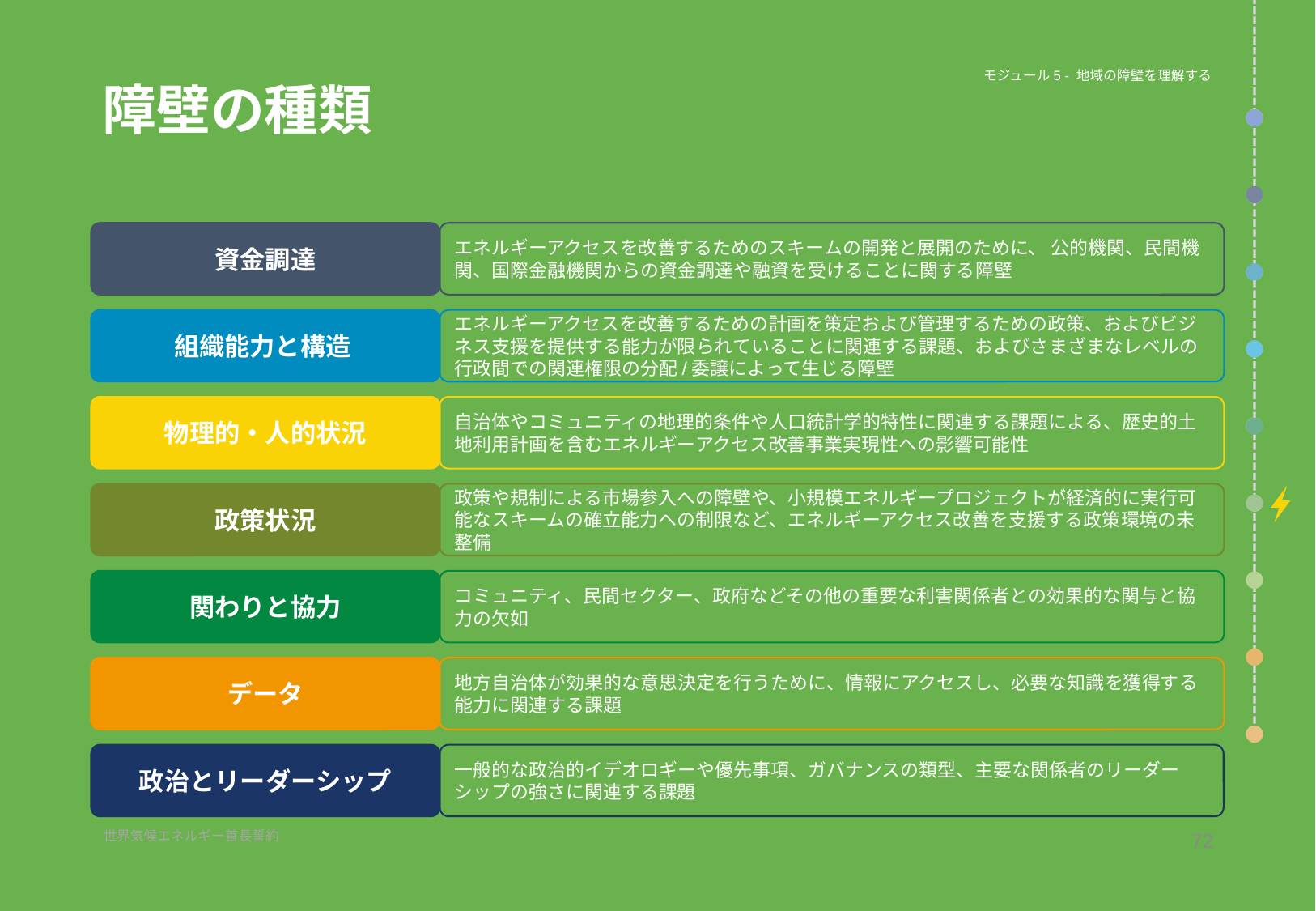

モジュール5 - 地域の障壁を理解する
# 障壁の種類

資金調達
エネルギーアクセスを改善するためのスキームの開発と展開のために、 公的機関、民間機関、国際金融機関からの資金調達や融資を受けることに関する障壁

組織能力と構造
エネルギーアクセスを改善するための計画を策定および管理するための政策、およびビジネス支援を提供する能力が限られていることに関連する課題、およびさまざまなレベルの行政間での関連権限の分配/委譲によって生じる障壁

物理的・人的状況
自治体やコミュニティの地理的条件や人口統計学的特性に関連する課題による、歴史的土地利用計画を含むエネルギーアクセス改善事業実現性への影響可能性

政策状況
政策や規制による市場参入への障壁や、小規模エネルギープロジェクトが経済的に実行可能なスキームの確立能力への制限など、エネルギーアクセス改善を支援する政策環境の未整備

関わりと協力
コミュニティ、民間セクター、政府などその他の重要な利害関係者との効果的な関与と協力の欠如

データ
地方自治体が効果的な意思決定を行うために、情報にアクセスし、必要な知識を獲得する能力に関連する課題

政治とリーダーシップ
一般的な政治的イデオロギーや優先事項、ガバナンスの類型、主要な関係者のリーダーシップの強さに関連する課題
72